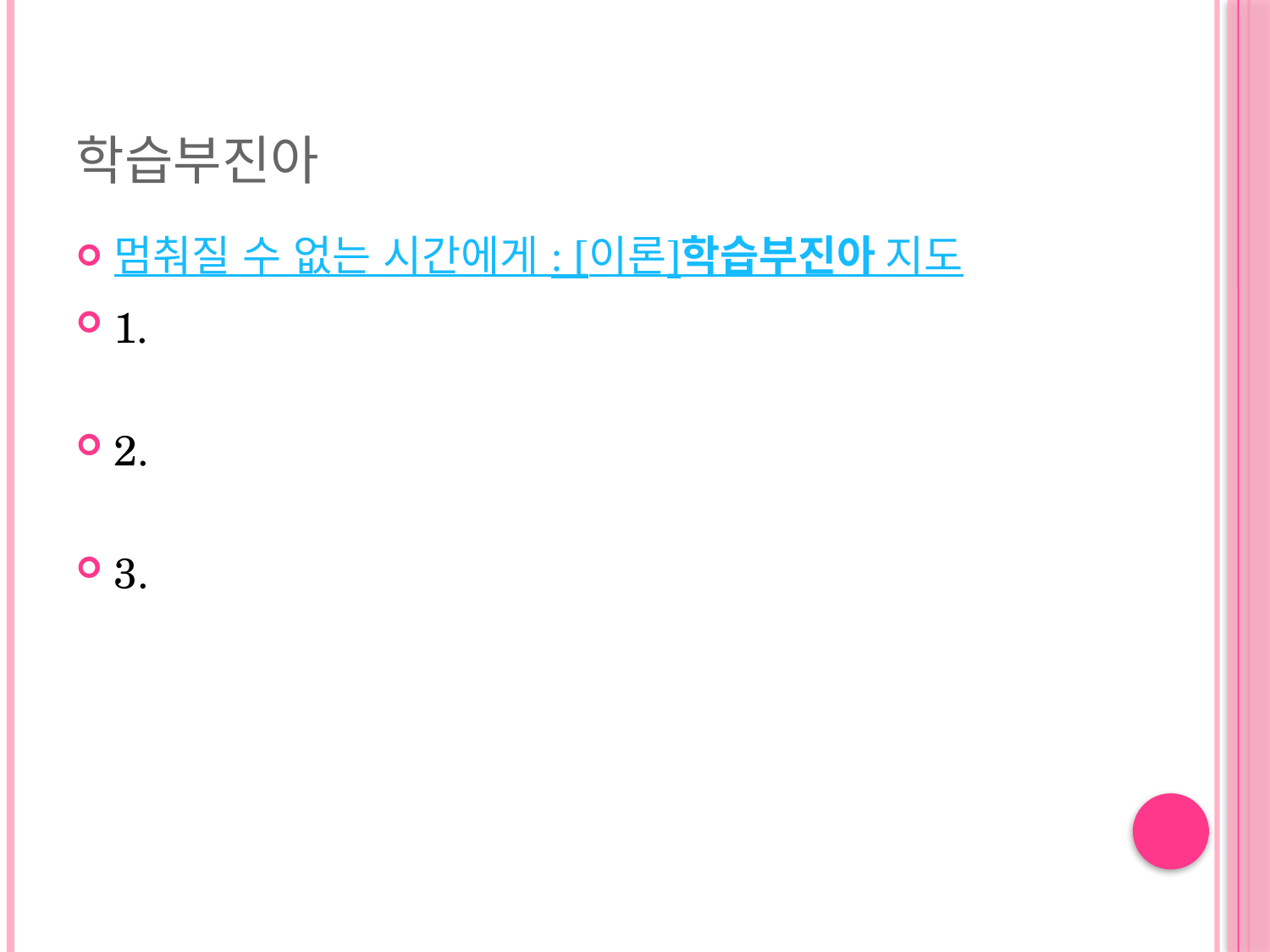

# 학습부진아
멈춰질 수 없는 시간에게 : [이론]학습부진아 지도
1.

2.

3.